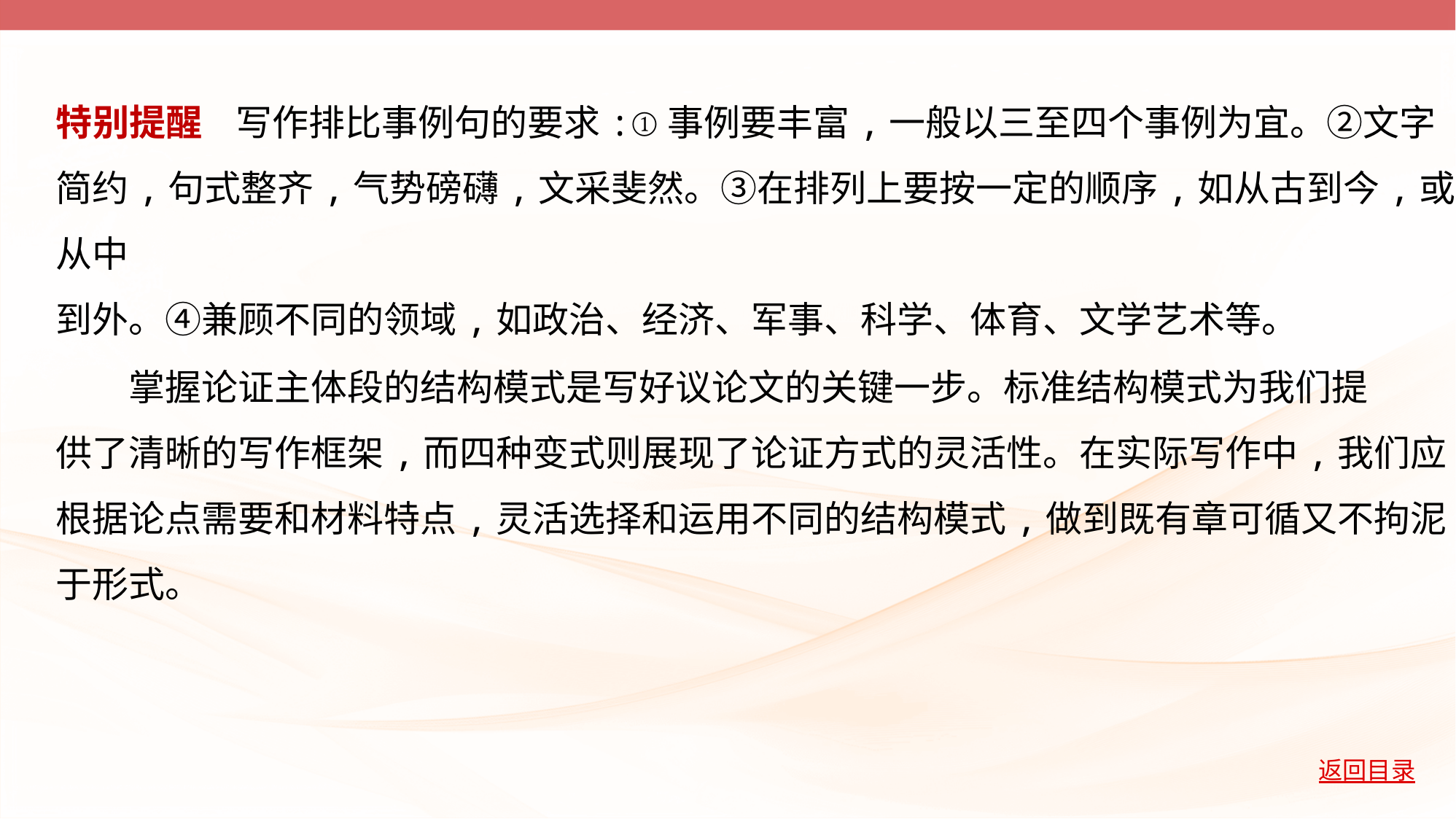

特别提醒    写作排比事例句的要求:①事例要丰富,一般以三至四个事例为宜。②文字
简约,句式整齐,气势磅礴,文采斐然。③在排列上要按一定的顺序,如从古到今,或从中
到外。④兼顾不同的领域,如政治、经济、军事、科学、体育、文学艺术等。
　　掌握论证主体段的结构模式是写好议论文的关键一步。标准结构模式为我们提
供了清晰的写作框架,而四种变式则展现了论证方式的灵活性。在实际写作中,我们应
根据论点需要和材料特点,灵活选择和运用不同的结构模式,做到既有章可循又不拘泥
于形式。